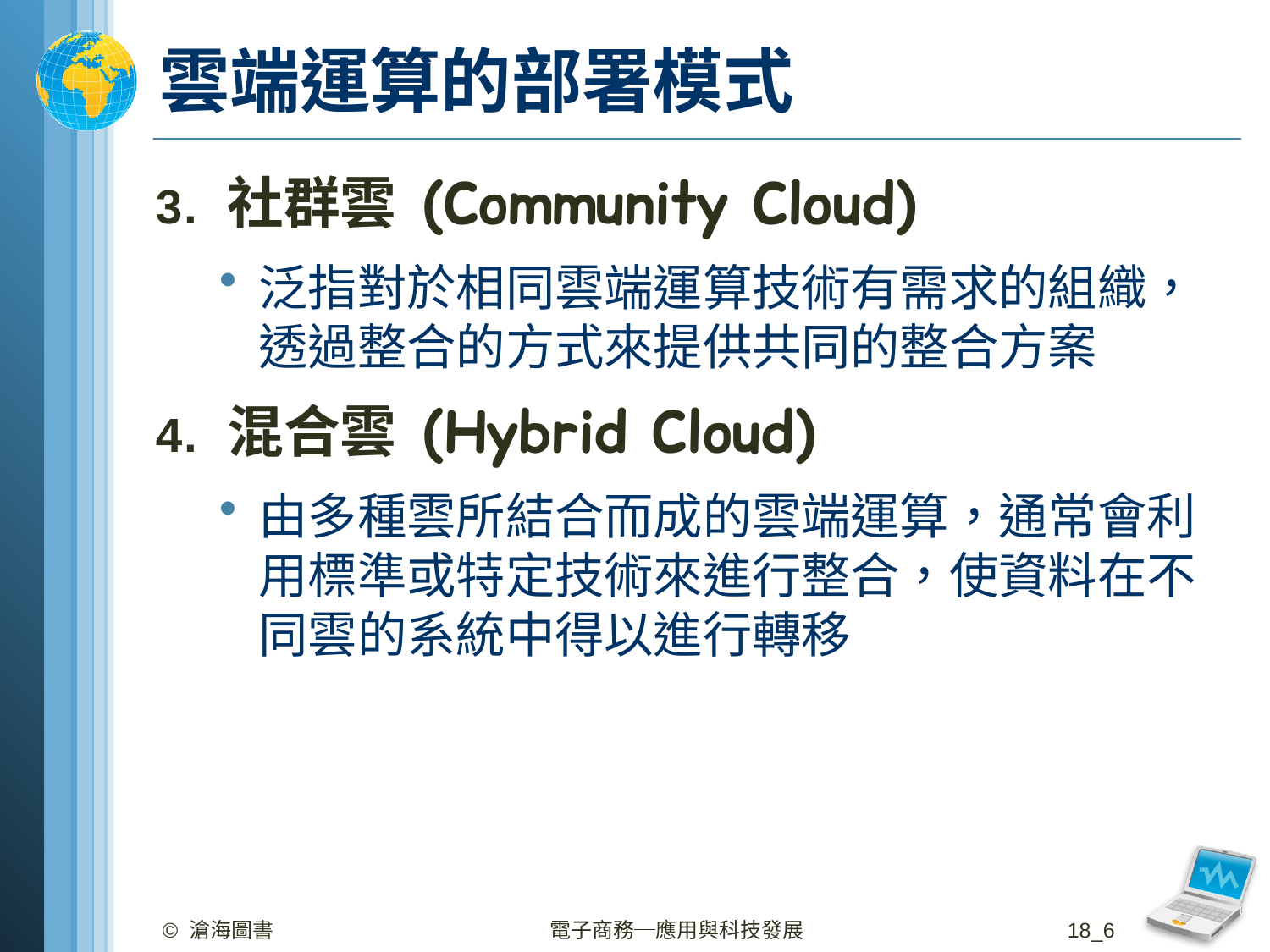

# 雲端運算的部署模式
社群雲 (Community Cloud)
泛指對於相同雲端運算技術有需求的組織，透過整合的方式來提供共同的整合方案
混合雲 (Hybrid Cloud)
由多種雲所結合而成的雲端運算，通常會利用標準或特定技術來進行整合，使資料在不同雲的系統中得以進行轉移
© 滄海圖書
電子商務─應用與科技發展
18_6